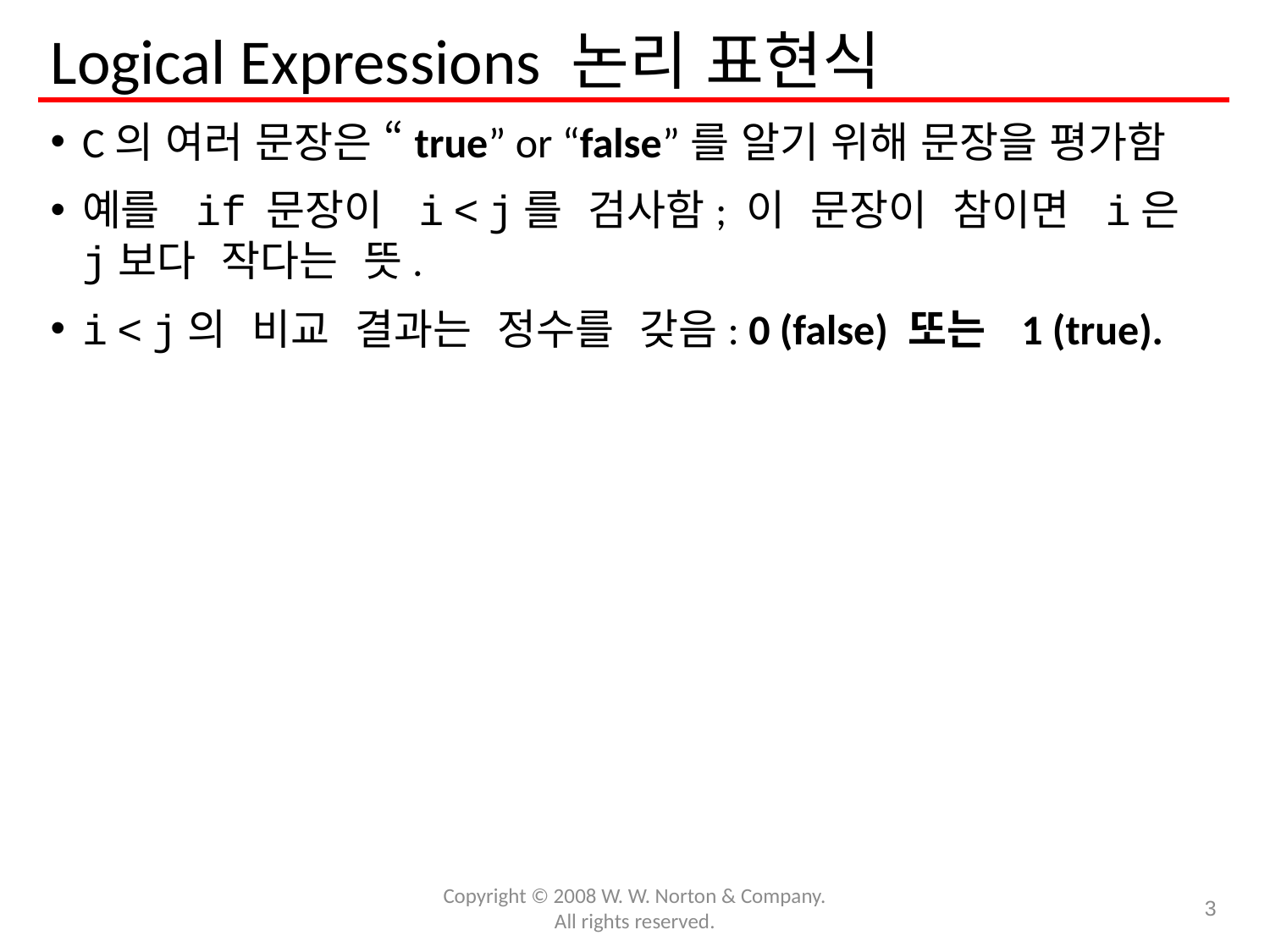

# Logical Expressions 논리 표현식
C의 여러 문장은 “true” or “false”를 알기 위해 문장을 평가함
예를 if 문장이 i < j를 검사함; 이 문장이 참이면 i은 j보다 작다는 뜻.
i < j의 비교 결과는 정수를 갖음: 0 (false) 또는 1 (true).

Copyright © 2008 W. W. Norton & Company.
All rights reserved.
3